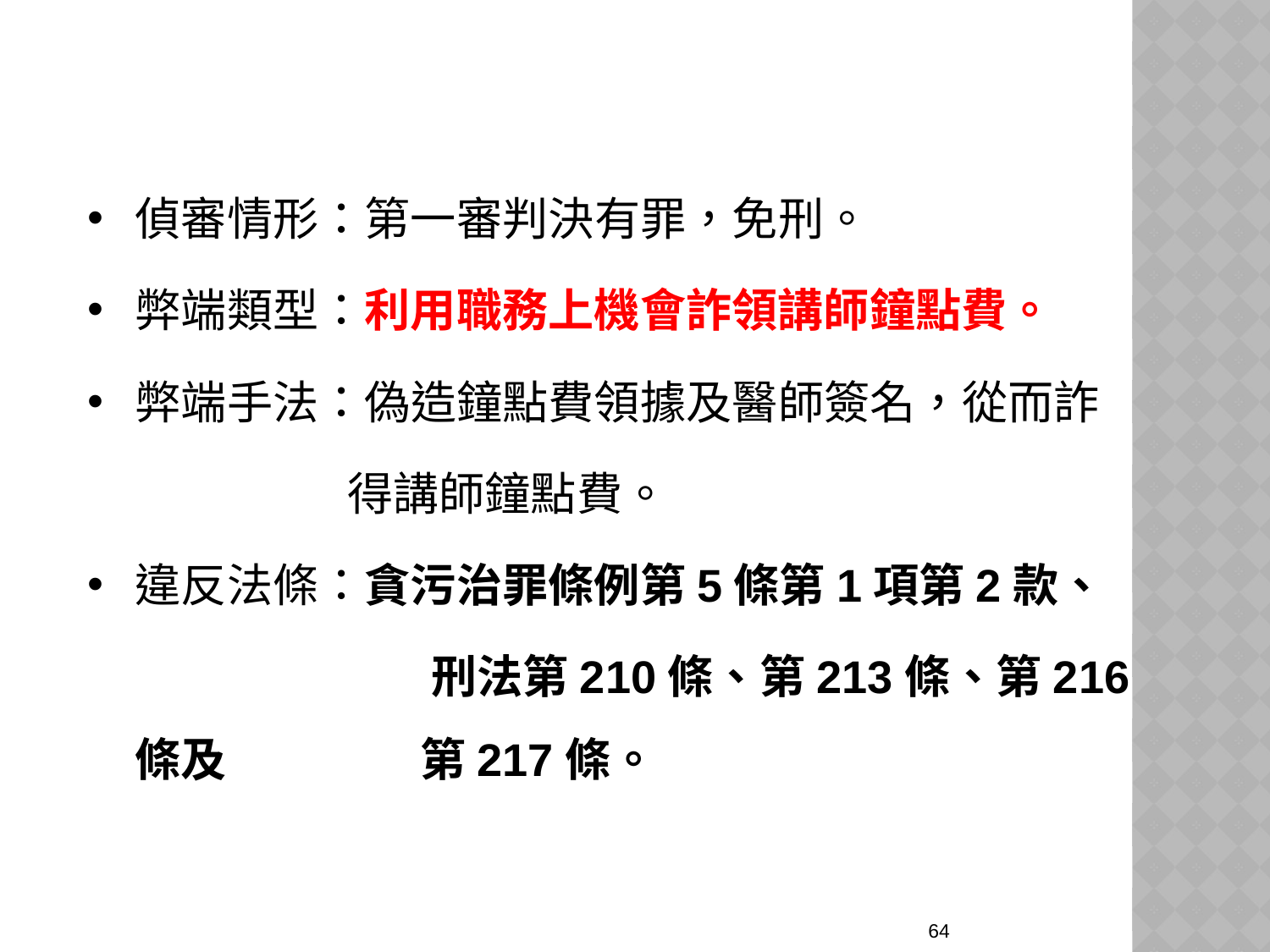

偵審情形：第一審判決有罪，免刑。
弊端類型：利用職務上機會詐領講師鐘點費。
弊端手法：偽造鐘點費領據及醫師簽名，從而詐
                        得講師鐘點費。
違反法條：貪污治罪條例第5條第1項第2款、
			   刑法第210條、第213條、第216條及		   第217條。
64